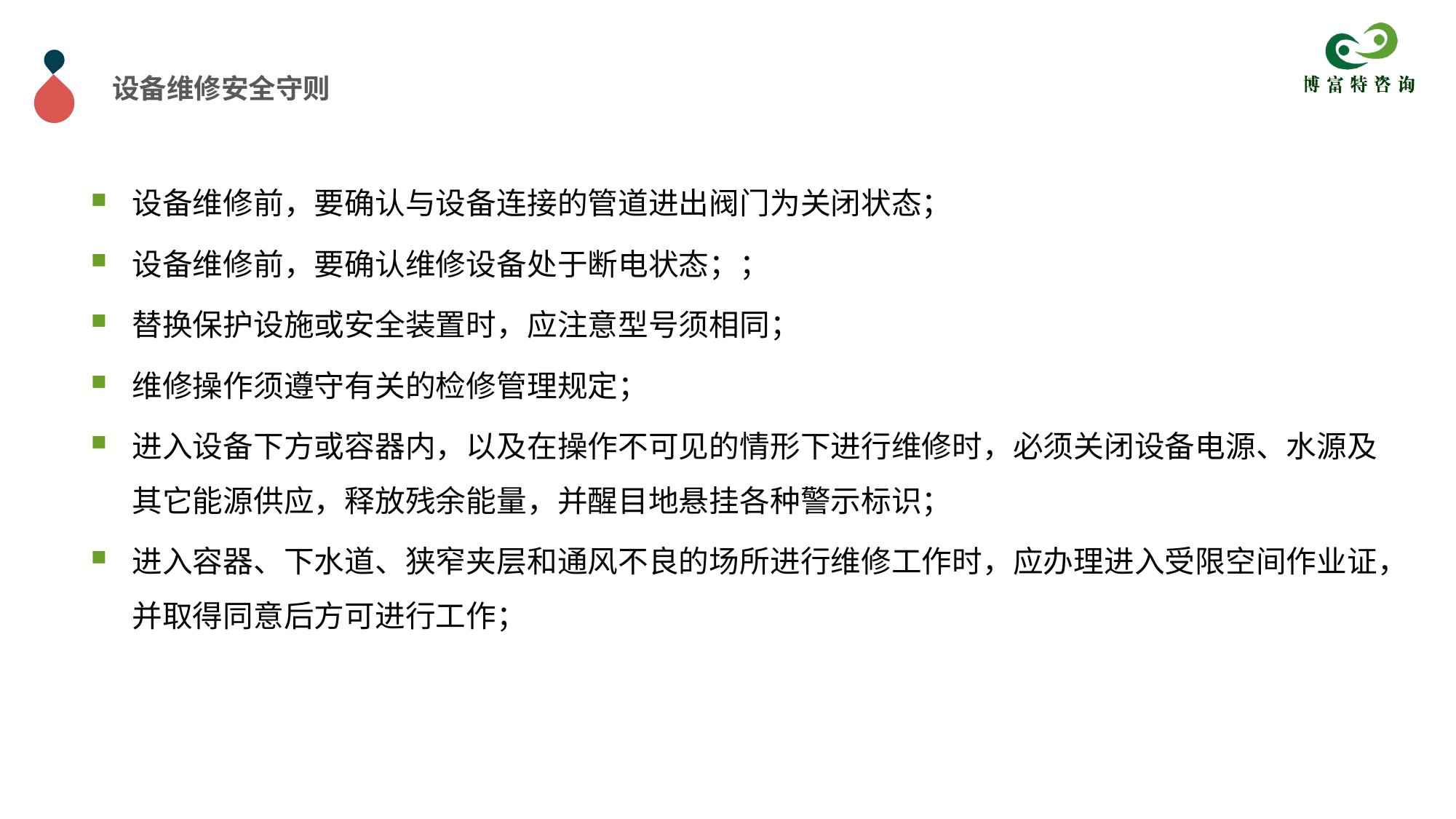

设备维修安全守则
设备维修前，要确认与设备连接的管道进出阀门为关闭状态；
设备维修前，要确认维修设备处于断电状态；；
替换保护设施或安全装置时，应注意型号须相同；
维修操作须遵守有关的检修管理规定；
进入设备下方或容器内，以及在操作不可见的情形下进行维修时，必须关闭设备电源、水源及其它能源供应，释放残余能量，并醒目地悬挂各种警示标识；
进入容器、下水道、狭窄夹层和通风不良的场所进行维修工作时，应办理进入受限空间作业证，并取得同意后方可进行工作；